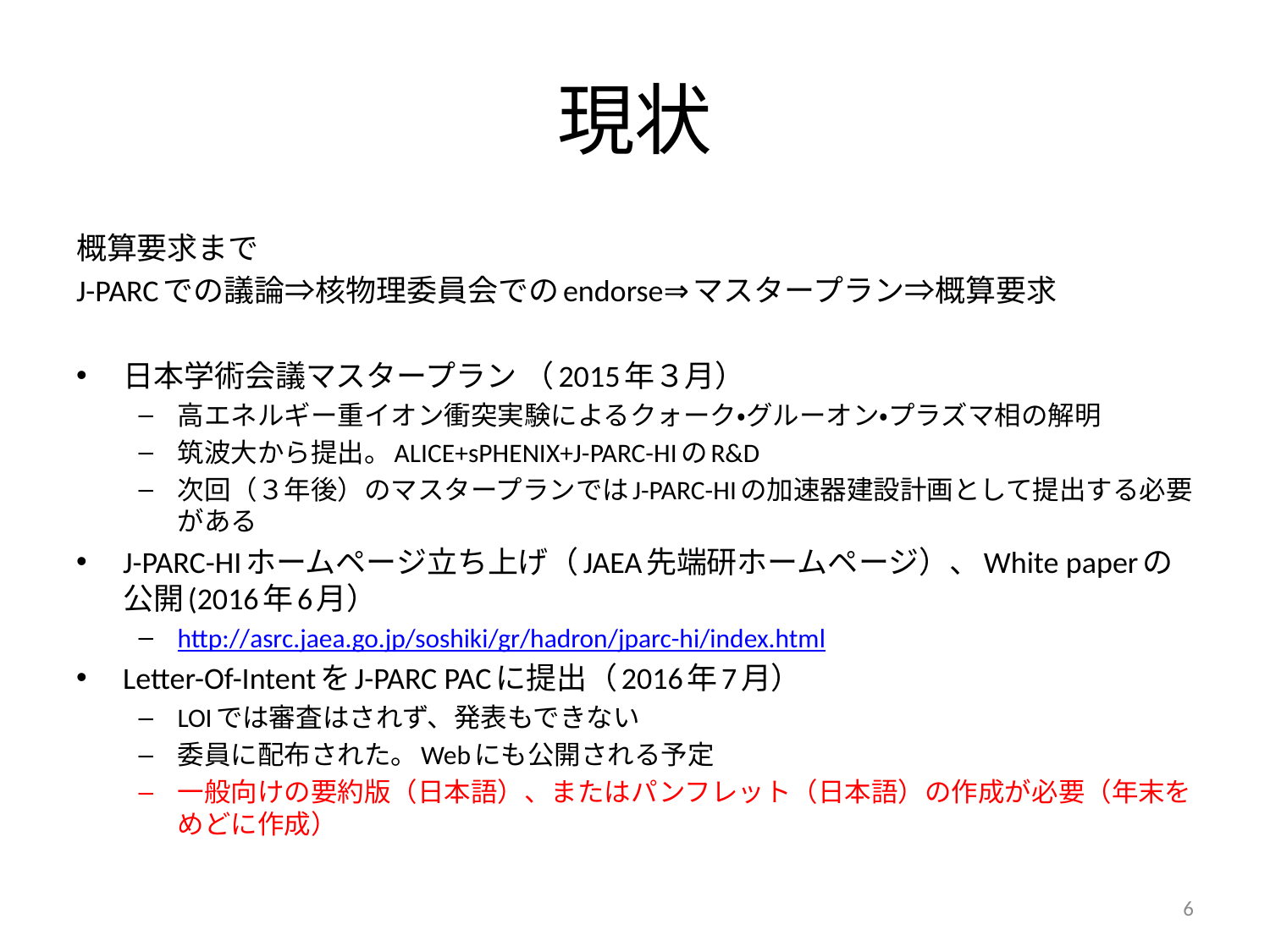

# 現状
概算要求まで
J-PARCでの議論⇒核物理委員会でのendorse⇒マスタープラン⇒概算要求

日本学術会議マスタープラン （2015年３月）
高エネルギー重イオン衝突実験によるクォーク・グルーオン・プラズマ相の解明
筑波大から提出。ALICE+sPHENIX+J-PARC-HIのR&D
次回（３年後）のマスタープランではJ-PARC-HIの加速器建設計画として提出する必要がある
J-PARC-HIホームページ立ち上げ（JAEA先端研ホームページ）、White paperの公開(2016年6月）
http://asrc.jaea.go.jp/soshiki/gr/hadron/jparc-hi/index.html
Letter-Of-IntentをJ-PARC PACに提出（2016年7月）
LOIでは審査はされず、発表もできない
委員に配布された。Webにも公開される予定
一般向けの要約版（日本語）、またはパンフレット（日本語）の作成が必要（年末をめどに作成）

6